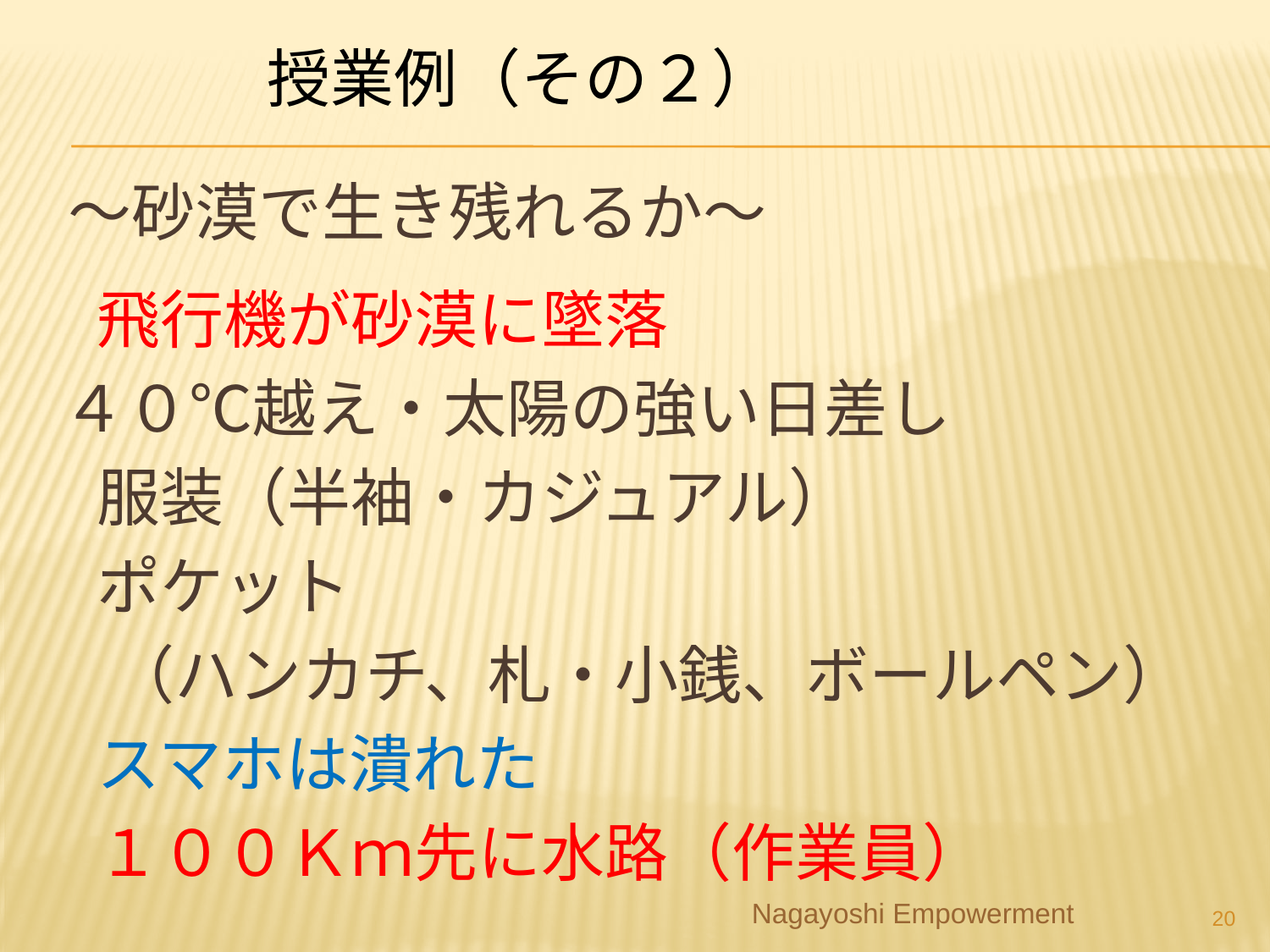

授業例（その２）
# ～砂漠で生き残れるか～
　飛行機が砂漠に墜落
 ４０℃越え・太陽の強い日差し
　服装（半袖・カジュアル）
　ポケット
　 （ハンカチ、札・小銭、ボールペン）
　スマホは潰れた
　１００Ｋｍ先に水路（作業員）

20